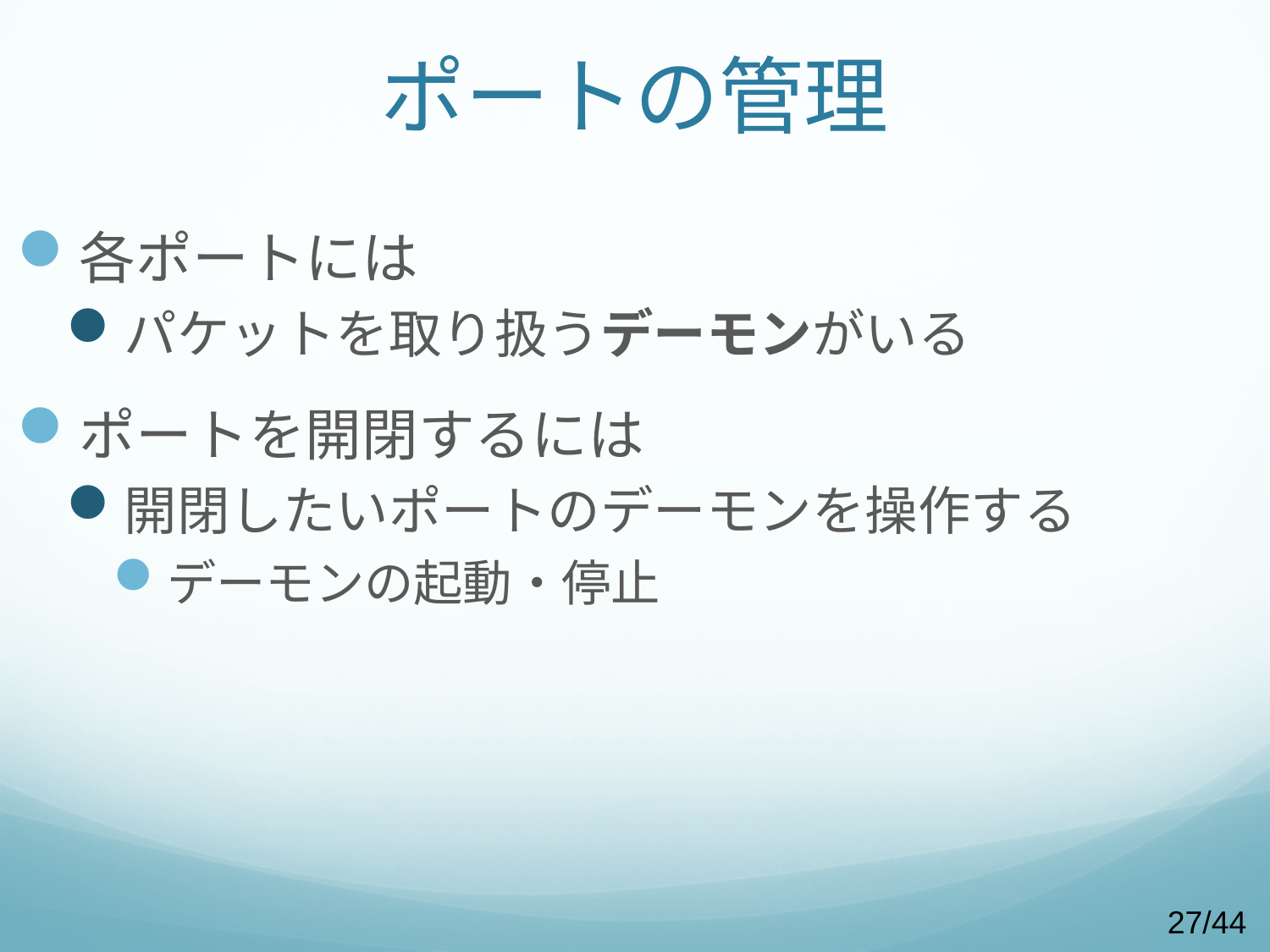

# ポートの管理
各ポートには
パケットを取り扱うデーモンがいる
ポートを開閉するには
開閉したいポートのデーモンを操作する
デーモンの起動・停止